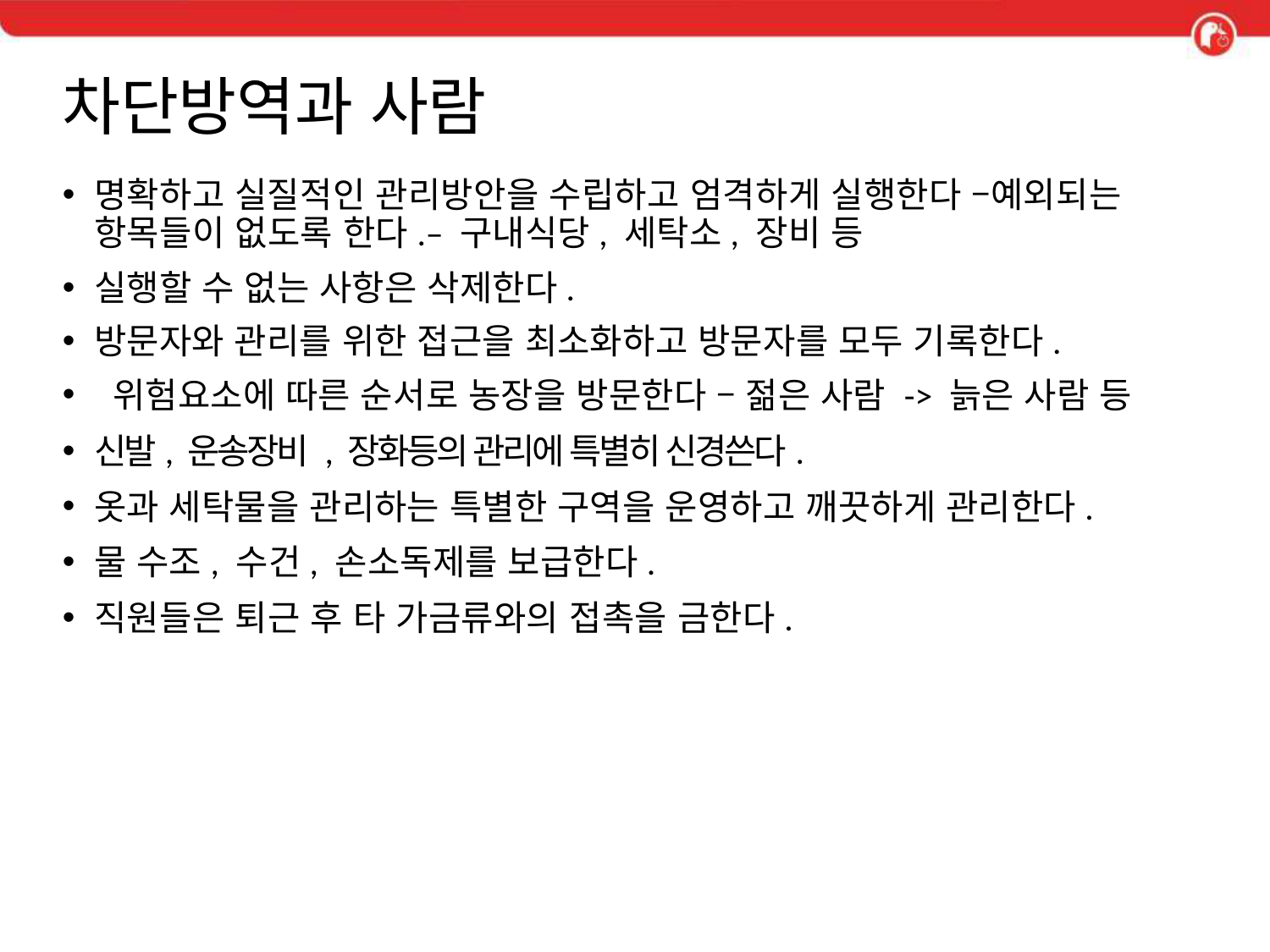

# 차단방역과 사람
명확하고 실질적인 관리방안을 수립하고 엄격하게 실행한다 –예외되는 항목들이 없도록 한다.– 구내식당, 세탁소, 장비 등
실행할 수 없는 사항은 삭제한다.
방문자와 관리를 위한 접근을 최소화하고 방문자를 모두 기록한다.
 위험요소에 따른 순서로 농장을 방문한다 – 젊은 사람 -> 늙은 사람 등
신발, 운송장비 , 장화등의 관리에 특별히 신경쓴다.
옷과 세탁물을 관리하는 특별한 구역을 운영하고 깨끗하게 관리한다.
물 수조, 수건, 손소독제를 보급한다.
직원들은 퇴근 후 타 가금류와의 접촉을 금한다.